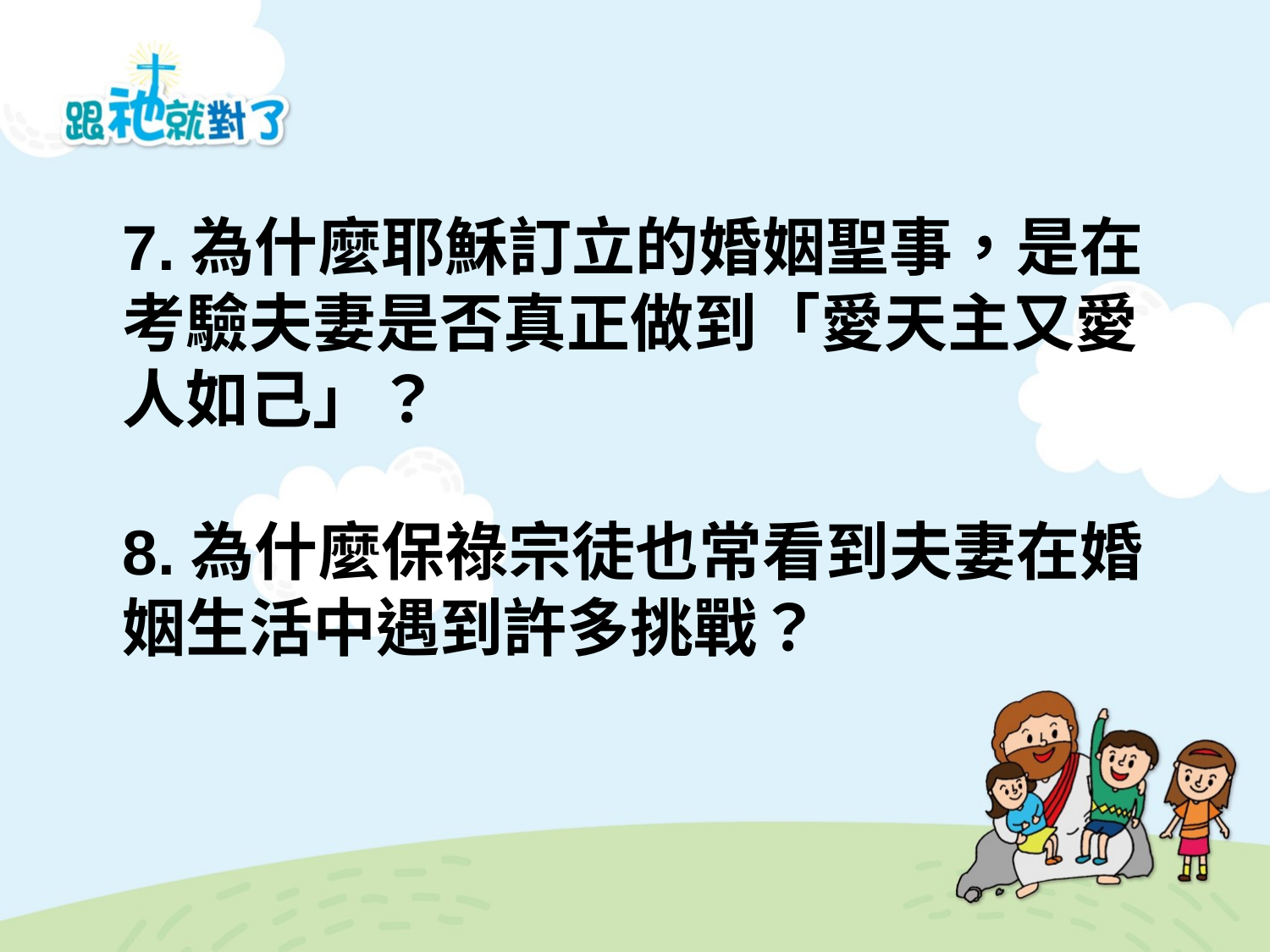

7.為什麼耶穌訂立的婚姻聖事，是在考驗夫妻是否真正做到「愛天主又愛人如己」？

8.為什麼保祿宗徒也常看到夫妻在婚姻生活中遇到許多挑戰？